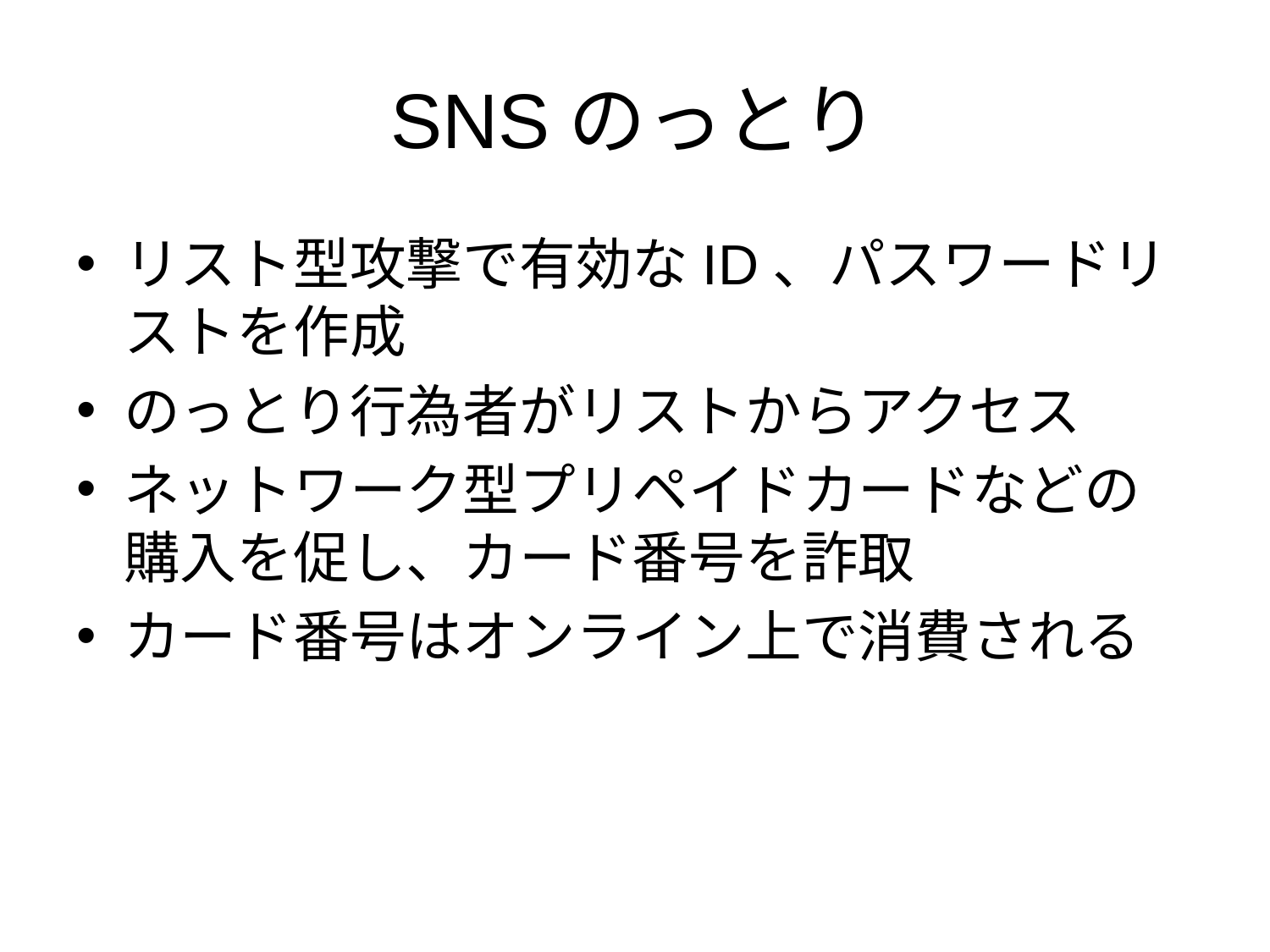

# SNSのっとり
リスト型攻撃で有効なID、パスワードリストを作成
のっとり行為者がリストからアクセス
ネットワーク型プリペイドカードなどの購入を促し、カード番号を詐取
カード番号はオンライン上で消費される